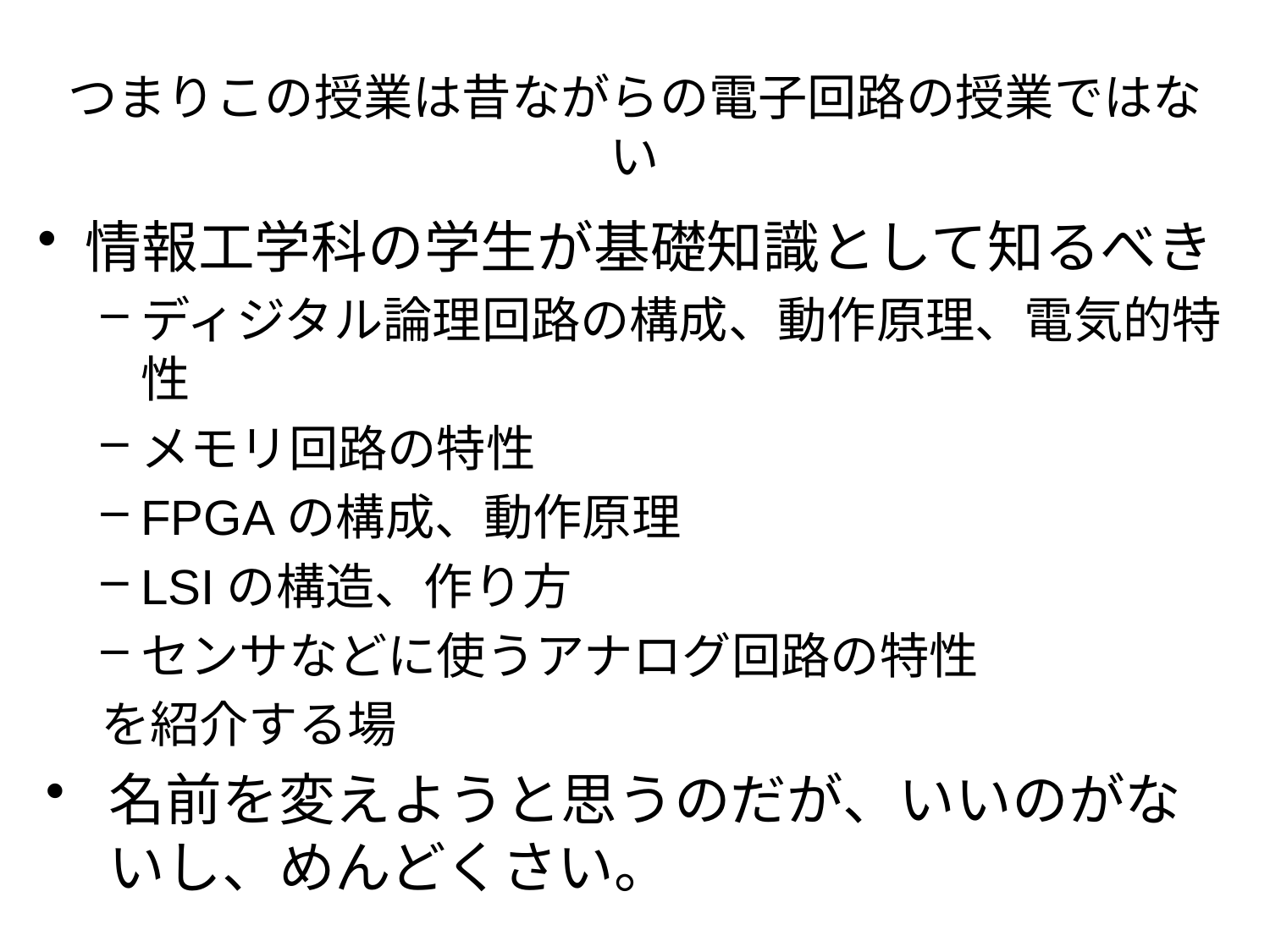

# つまりこの授業は昔ながらの電子回路の授業ではない
情報工学科の学生が基礎知識として知るべき
ディジタル論理回路の構成、動作原理、電気的特性
メモリ回路の特性
FPGAの構成、動作原理
LSIの構造、作り方
センサなどに使うアナログ回路の特性
を紹介する場
名前を変えようと思うのだが、いいのがないし、めんどくさい。